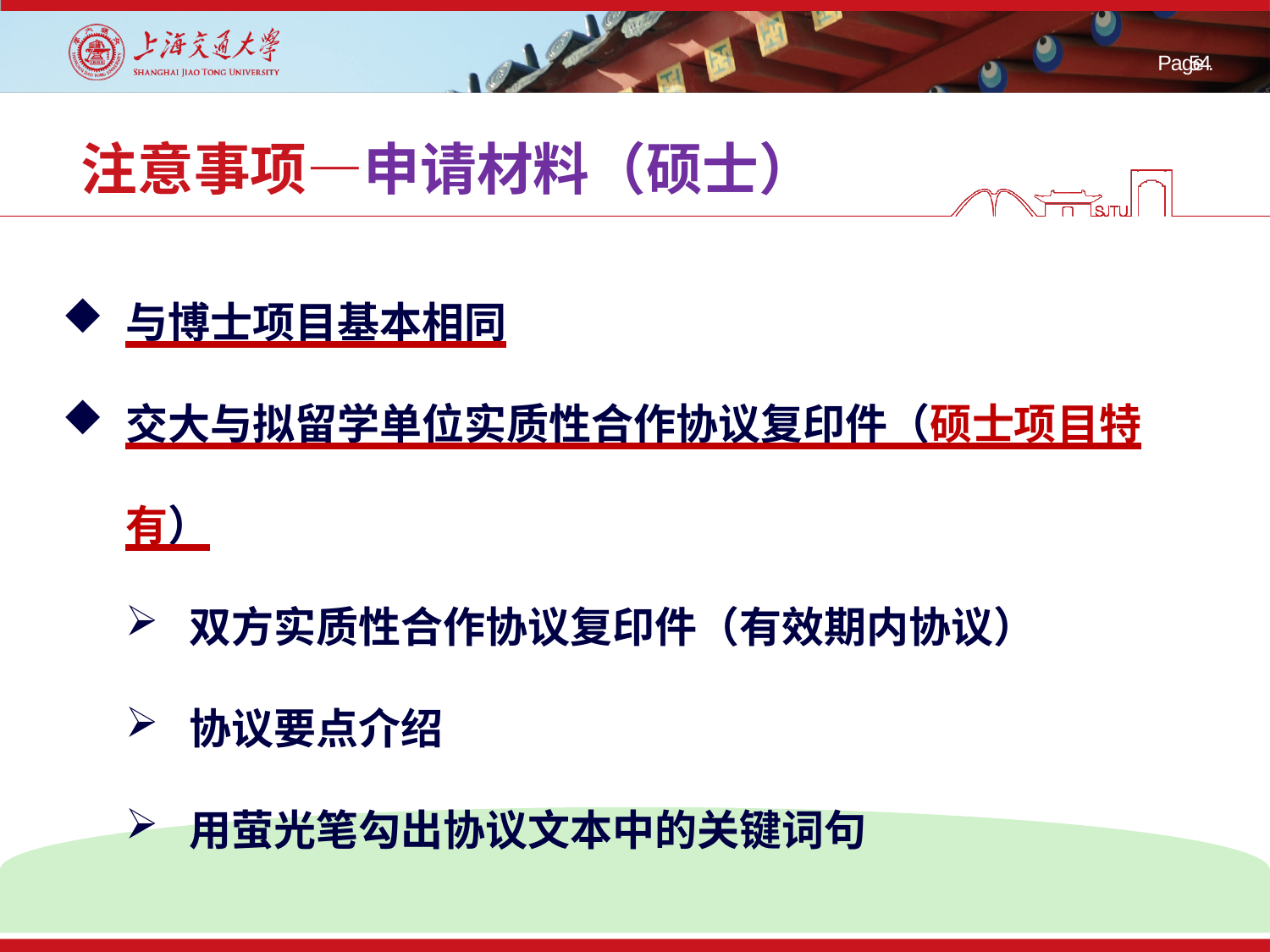

# 注意事项—申请材料（硕士）

与博士项目基本相同
交大与拟留学单位实质性合作协议复印件（硕士项目特有）
双方实质性合作协议复印件（有效期内协议）
协议要点介绍
用萤光笔勾出协议文本中的关键词句